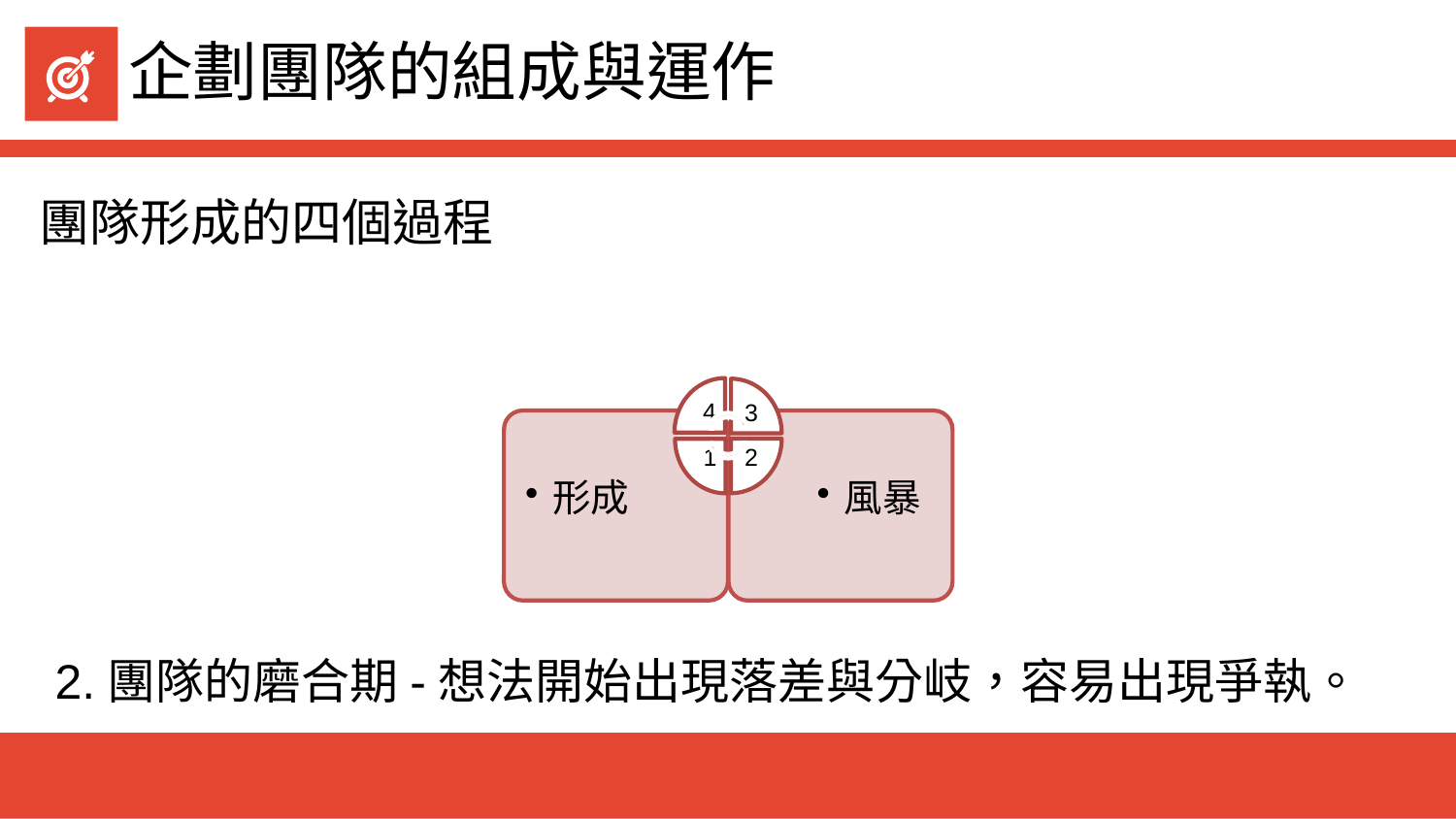

# 企劃團隊的組成與運作

團隊形成的四個過程
形成
風暴
4
3
2
1
2.團隊的磨合期-想法開始出現落差與分岐，容易出現爭執。